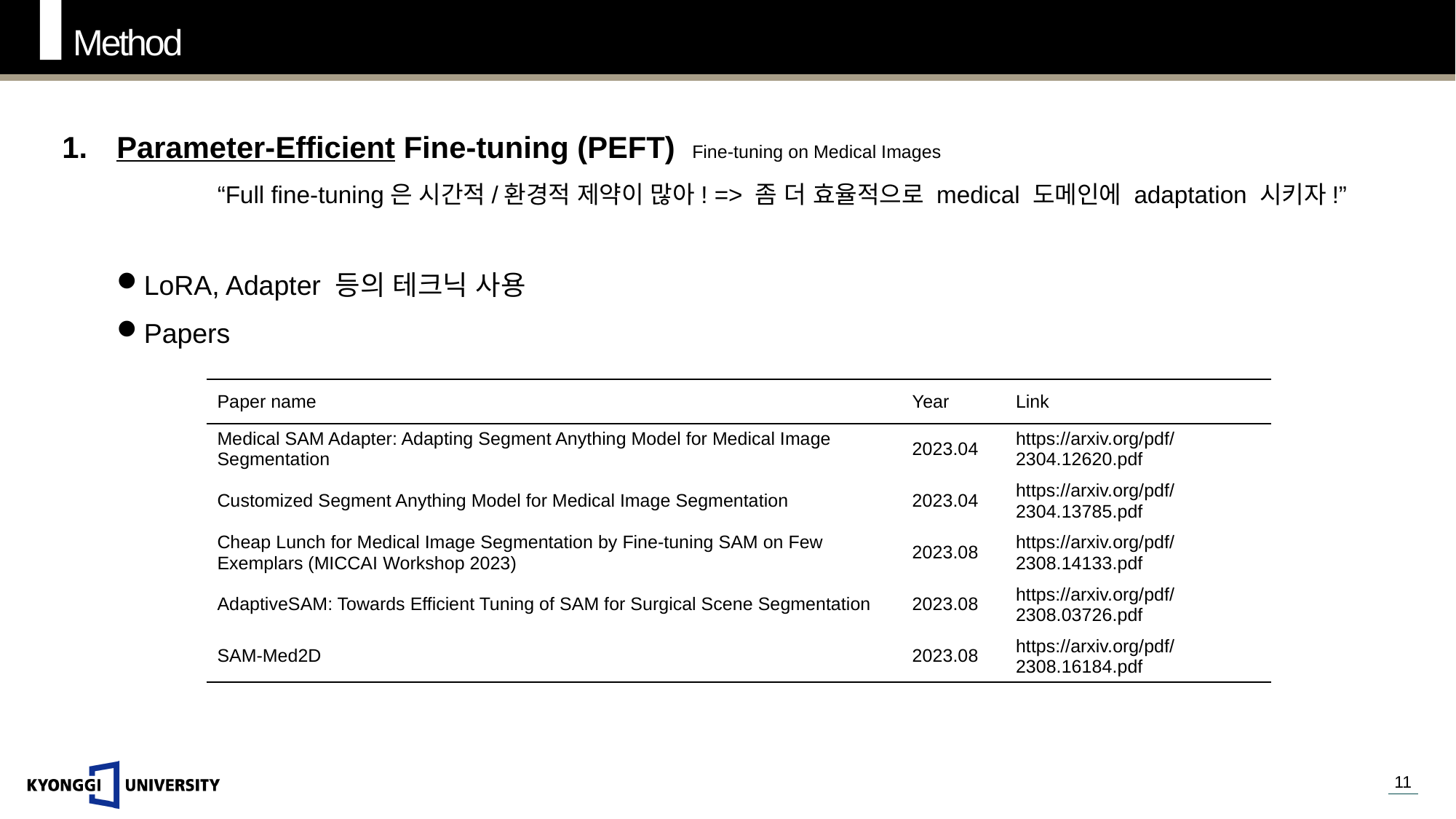

Method
Parameter-Efficient Fine-tuning (PEFT)  Fine-tuning on Medical Images
“Full fine-tuning은 시간적/환경적 제약이 많아! => 좀 더 효율적으로 medical 도메인에 adaptation 시키자!”

LoRA, Adapter 등의 테크닉 사용
Papers

| Paper name | Year | Link |
| --- | --- | --- |
| Medical SAM Adapter: Adapting Segment Anything Model for Medical Image Segmentation | 2023.04 | https://arxiv.org/pdf/2304.12620.pdf |
| Customized Segment Anything Model for Medical Image Segmentation | 2023.04 | https://arxiv.org/pdf/2304.13785.pdf |
| Cheap Lunch for Medical Image Segmentation by Fine-tuning SAM on Few Exemplars (MICCAI Workshop 2023) | 2023.08 | https://arxiv.org/pdf/2308.14133.pdf |
| AdaptiveSAM: Towards Efficient Tuning of SAM for Surgical Scene Segmentation | 2023.08 | https://arxiv.org/pdf/2308.03726.pdf |
| SAM-Med2D | 2023.08 | https://arxiv.org/pdf/2308.16184.pdf |